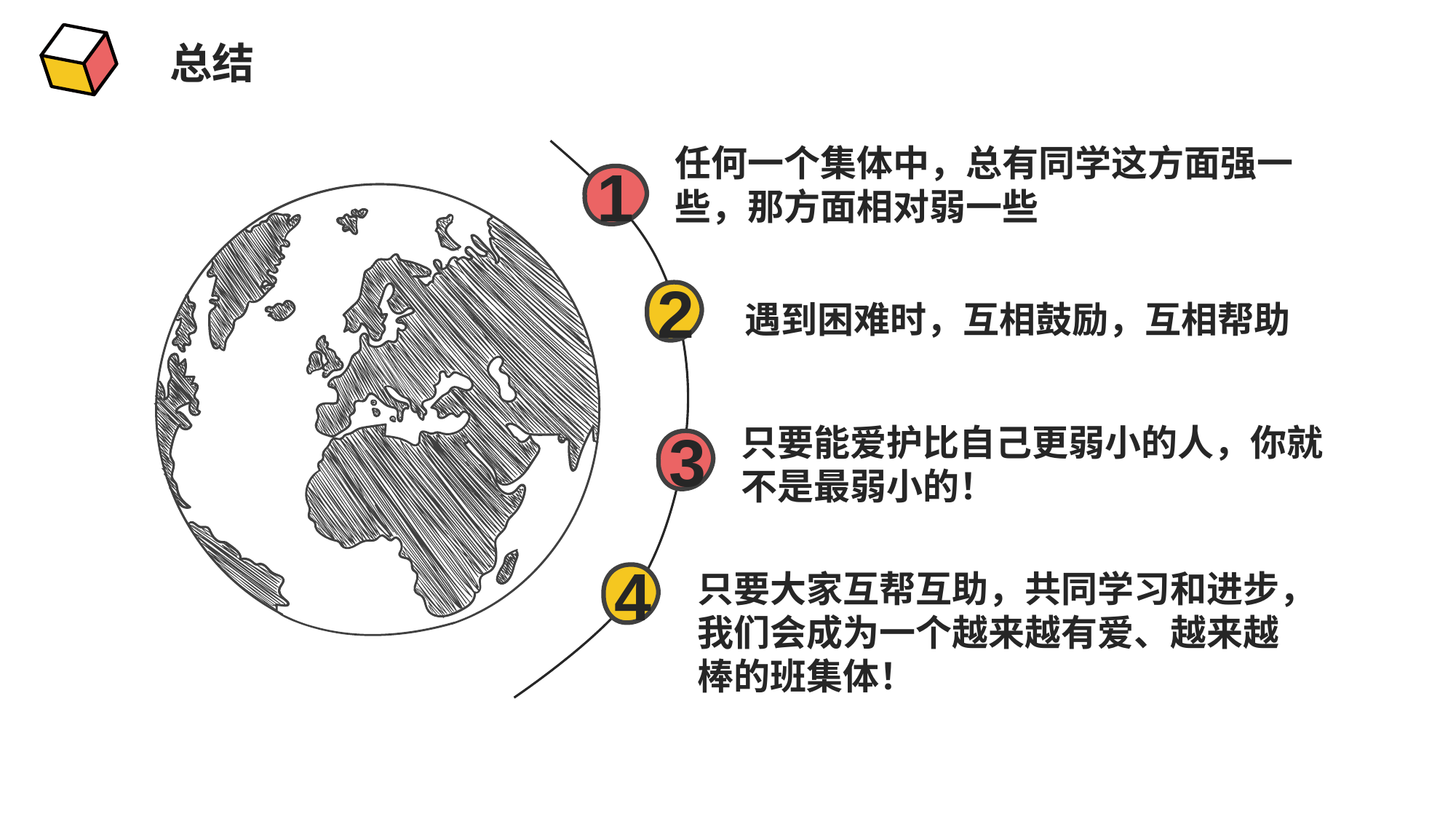

总结
任何一个集体中，总有同学这方面强一些，那方面相对弱一些

1

2
遇到困难时，互相鼓励，互相帮助
只要能爱护比自己更弱小的人，你就不是最弱小的！
3
只要大家互帮互助，共同学习和进步，我们会成为一个越来越有爱、越来越棒的班集体！
4